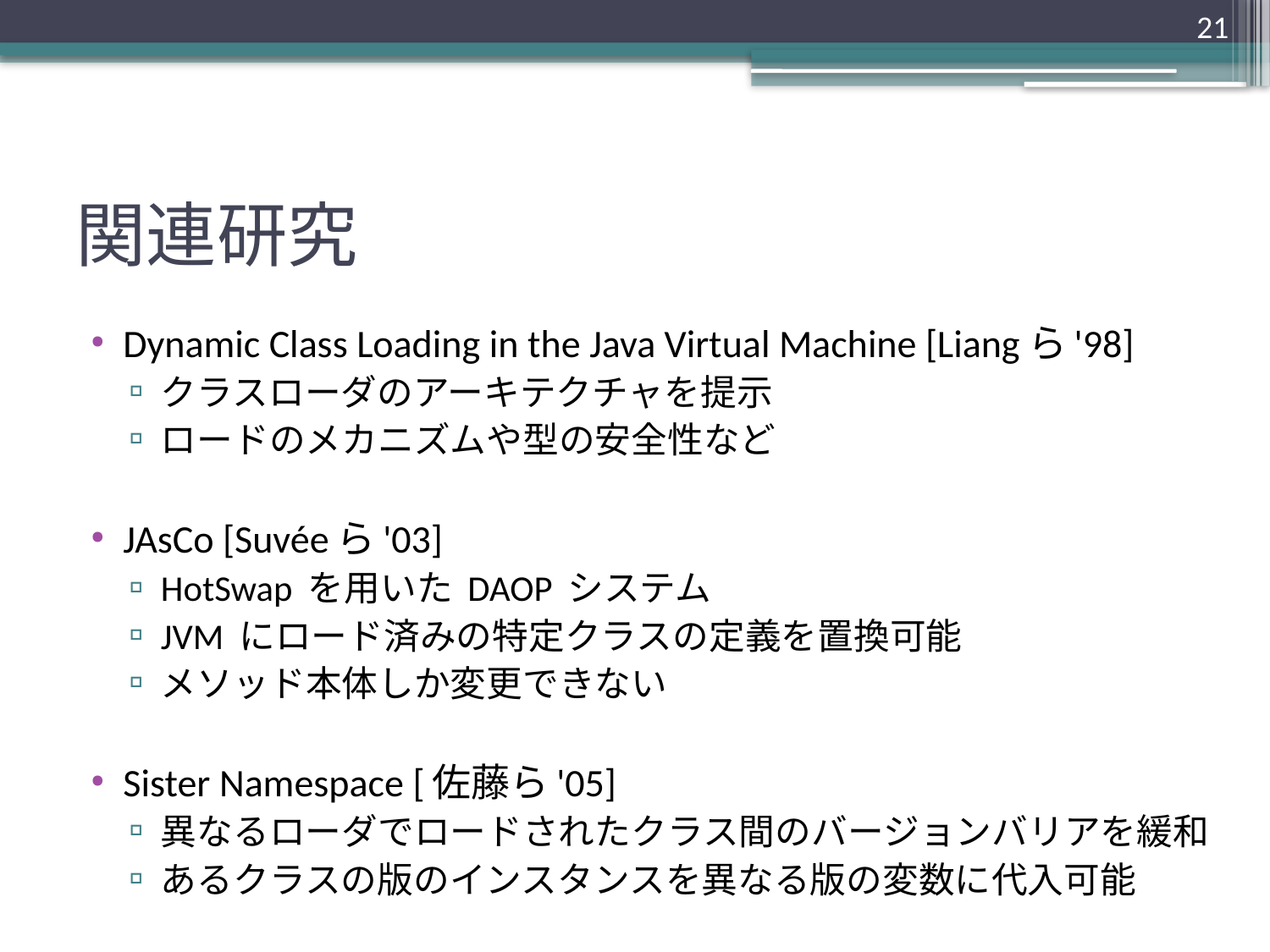

21
# 関連研究
Dynamic Class Loading in the Java Virtual Machine [Liangら'98]
クラスローダのアーキテクチャを提示
ロードのメカニズムや型の安全性など

JAsCo [Suvéeら'03]
HotSwap を用いた DAOP システム
JVM にロード済みの特定クラスの定義を置換可能
メソッド本体しか変更できない

Sister Namespace [佐藤ら'05]
異なるローダでロードされたクラス間のバージョンバリアを緩和
あるクラスの版のインスタンスを異なる版の変数に代入可能